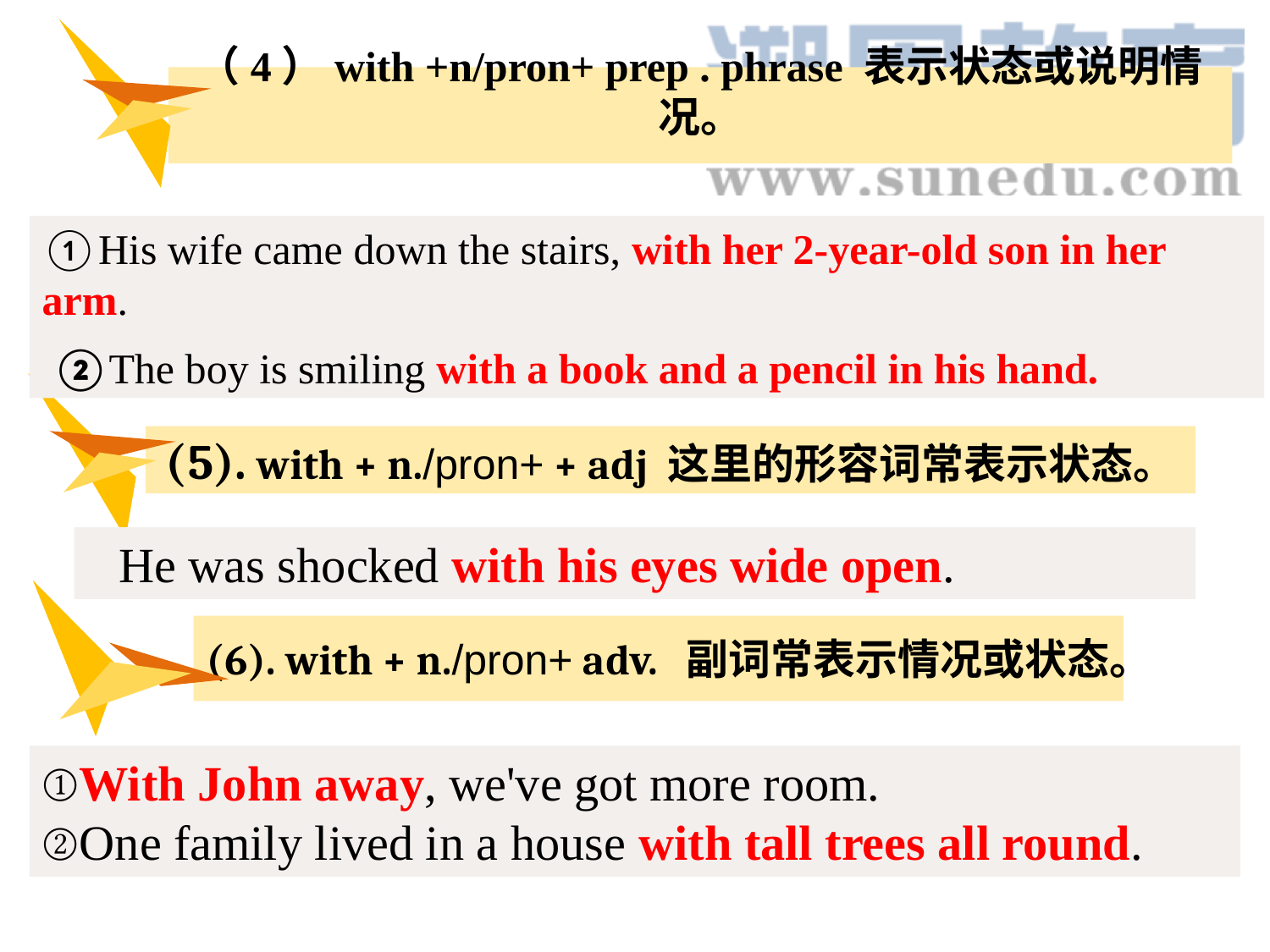

（4）with +n/pron+ prep . phrase 表示状态或说明情况。

①His wife came down the stairs, with her 2-year-old son in her arm.
 ②The boy is smiling with a book and a pencil in his hand.

(5). with + n./pron+ + adj 这里的形容词常表示状态。
   He was shocked with his eyes wide open.

(6). with + n./pron+ adv.  副词常表示情况或状态。
①With John away, we've got more room.
②One family lived in a house with tall trees all round.